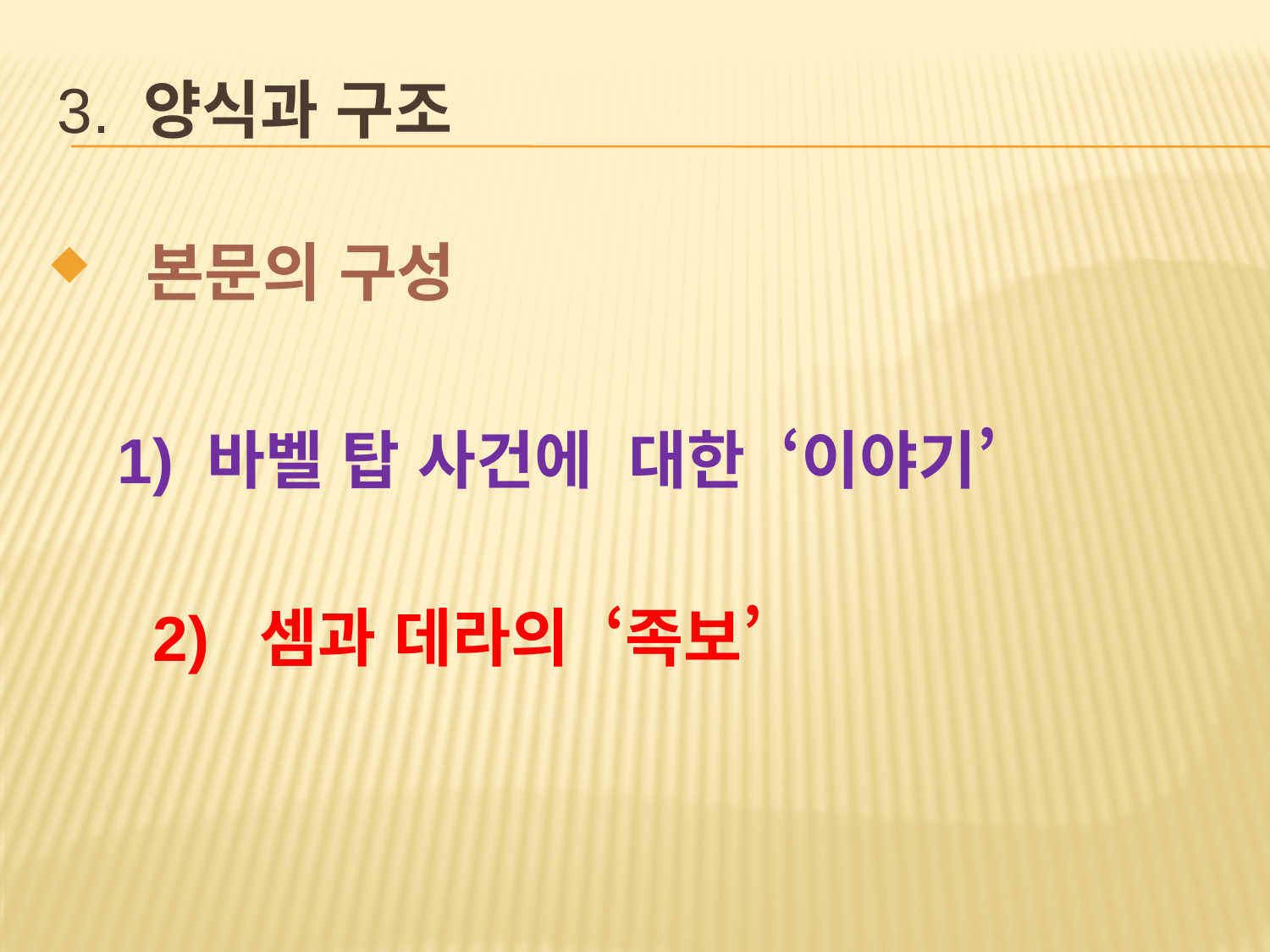

# 3. 양식과 구조
  본문의 구성

    1) 바벨 탑 사건에  대한  ‘이야기’

      2)  셈과 데라의  ‘족보’